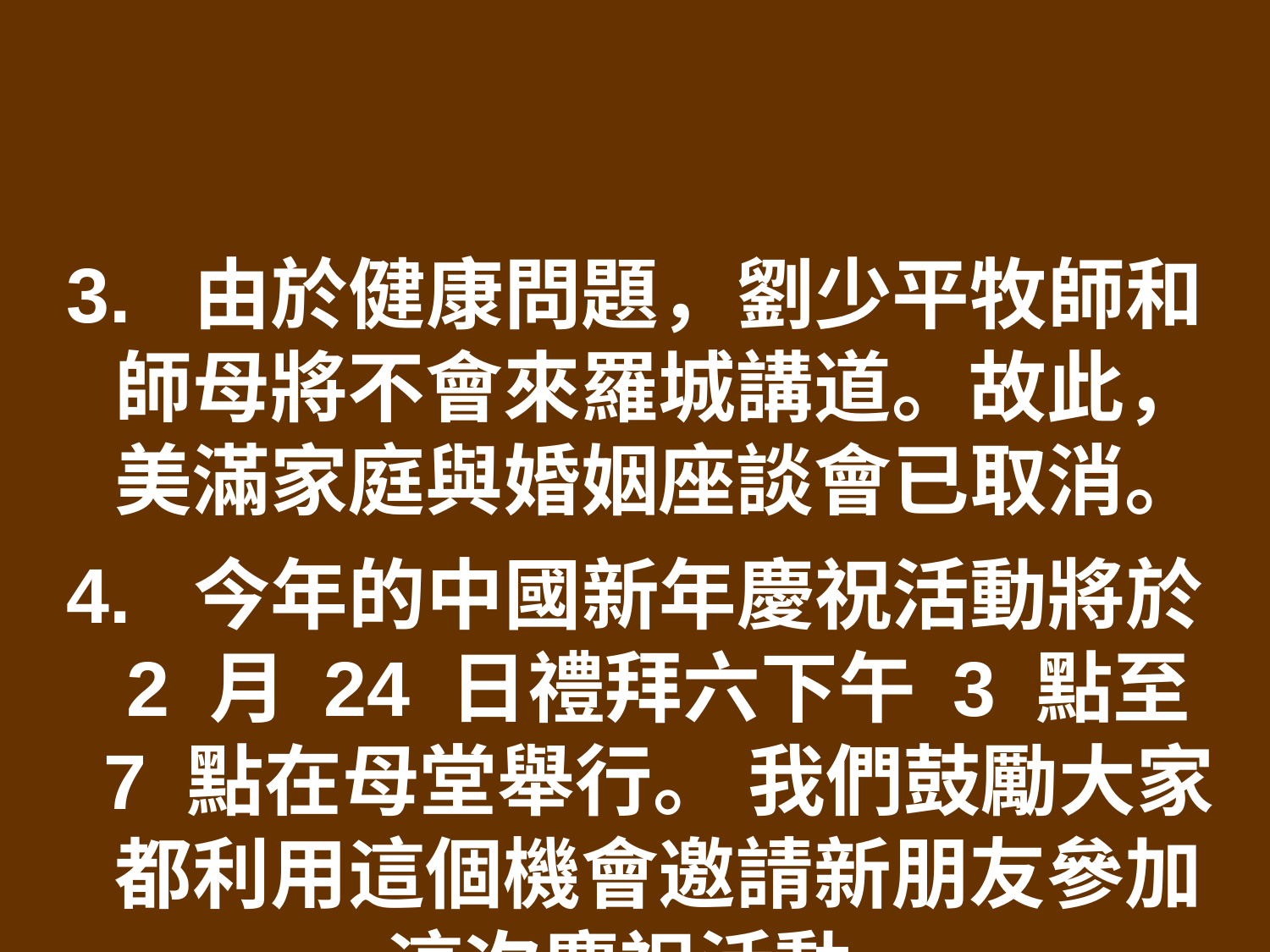

3.  由於健康問題，劉少平牧師和師母將不會來羅城講道。故此，美滿家庭與婚姻座談會已取消。
4.  今年的中國新年慶祝活動將於 2 月 24 日禮拜六下午 3 點至 7 點在母堂舉行。 我們鼓勵大家都利用這個機會邀請新朋友參加這次慶祝活動。